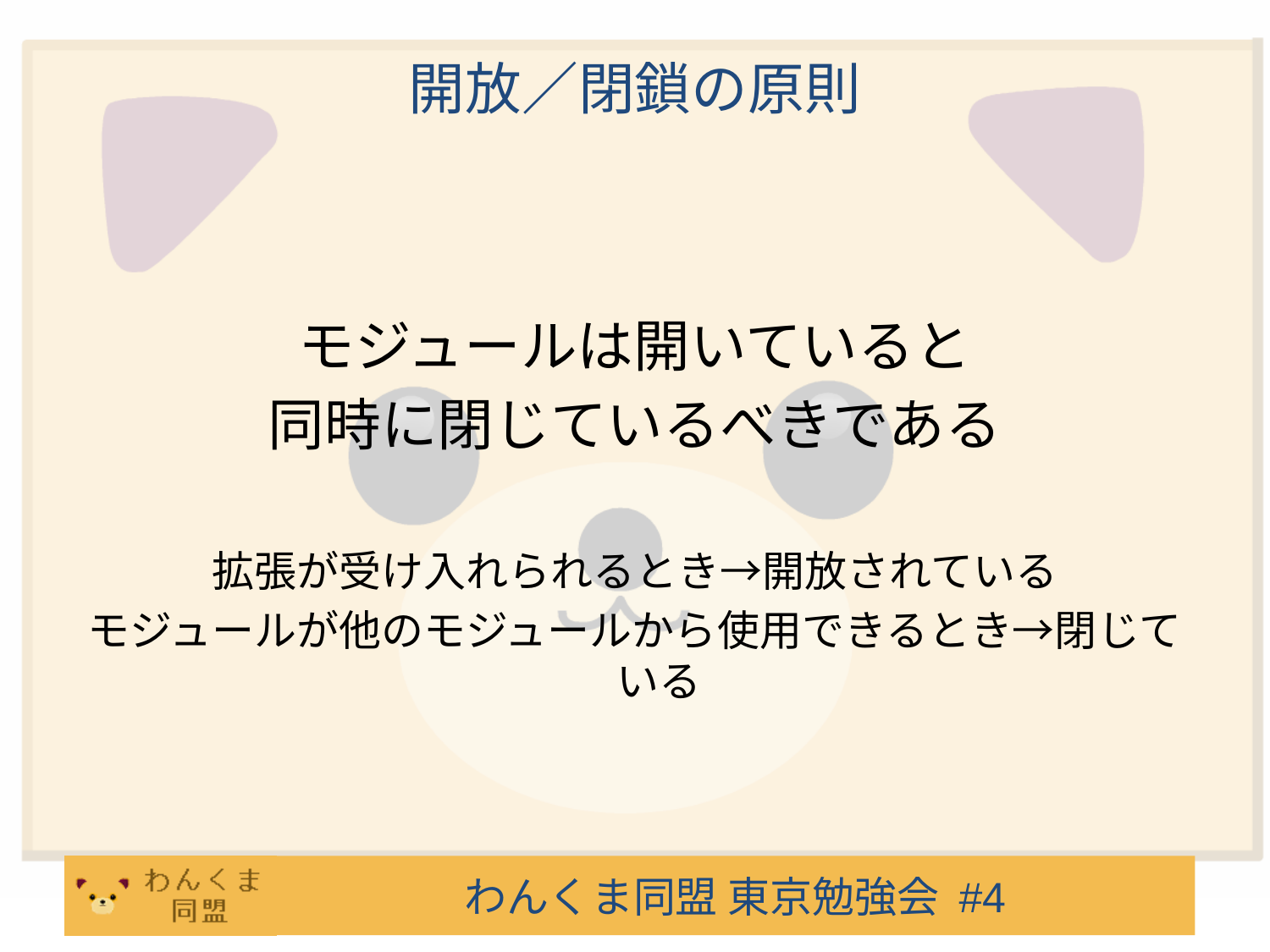

# 開放／閉鎖の原則

モジュールは開いていると
同時に閉じているべきである

拡張が受け入れられるとき→開放されている
モジュールが他のモジュールから使用できるとき→閉じている